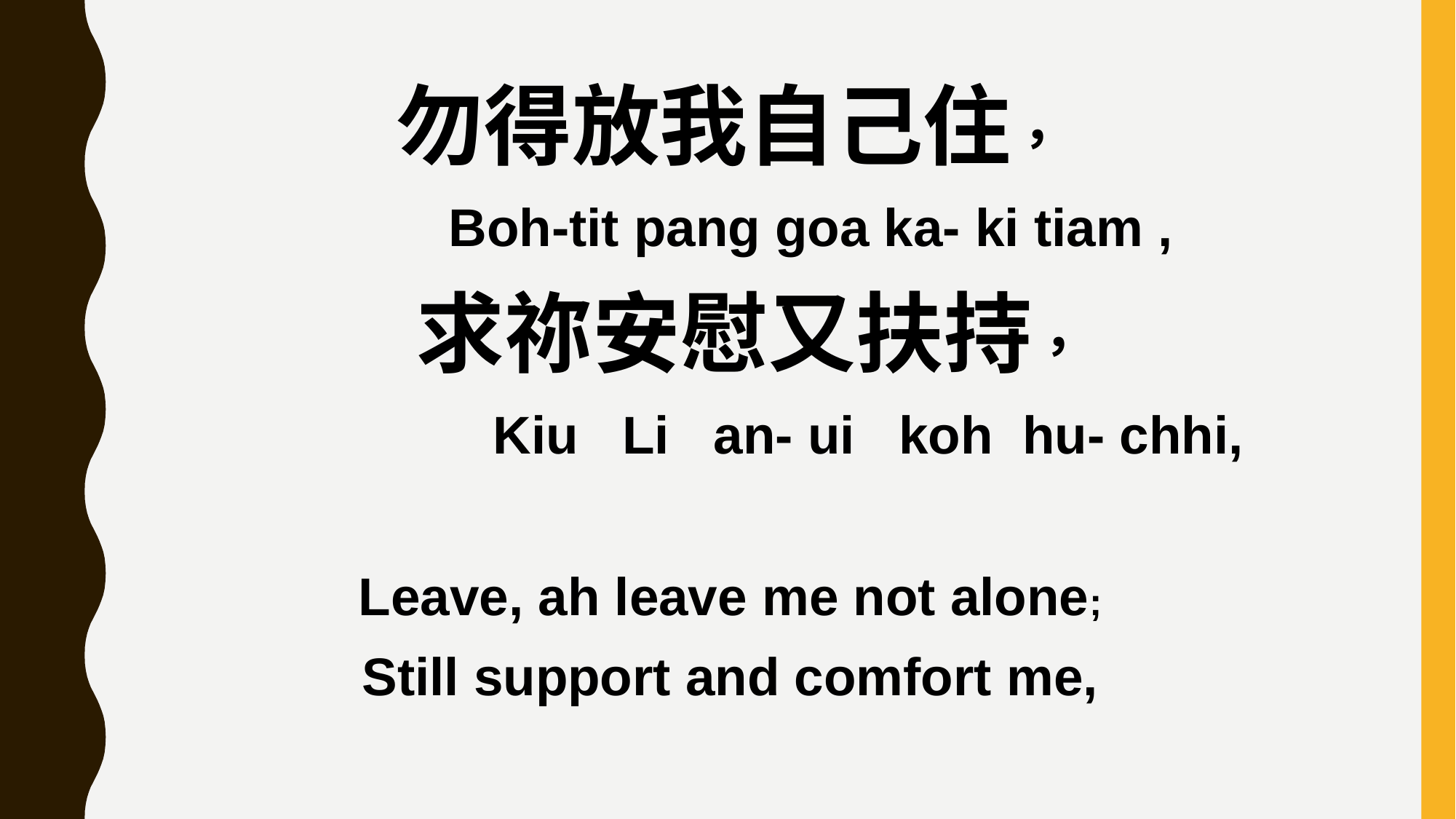

勿得放我自己住，
                 Boh-tit pang goa ka- ki tiam ,
 求祢安慰又扶持，
                    Kiu   Li   an- ui   koh  hu- chhi,

Leave, ah leave me not alone;
Still support and comfort me,